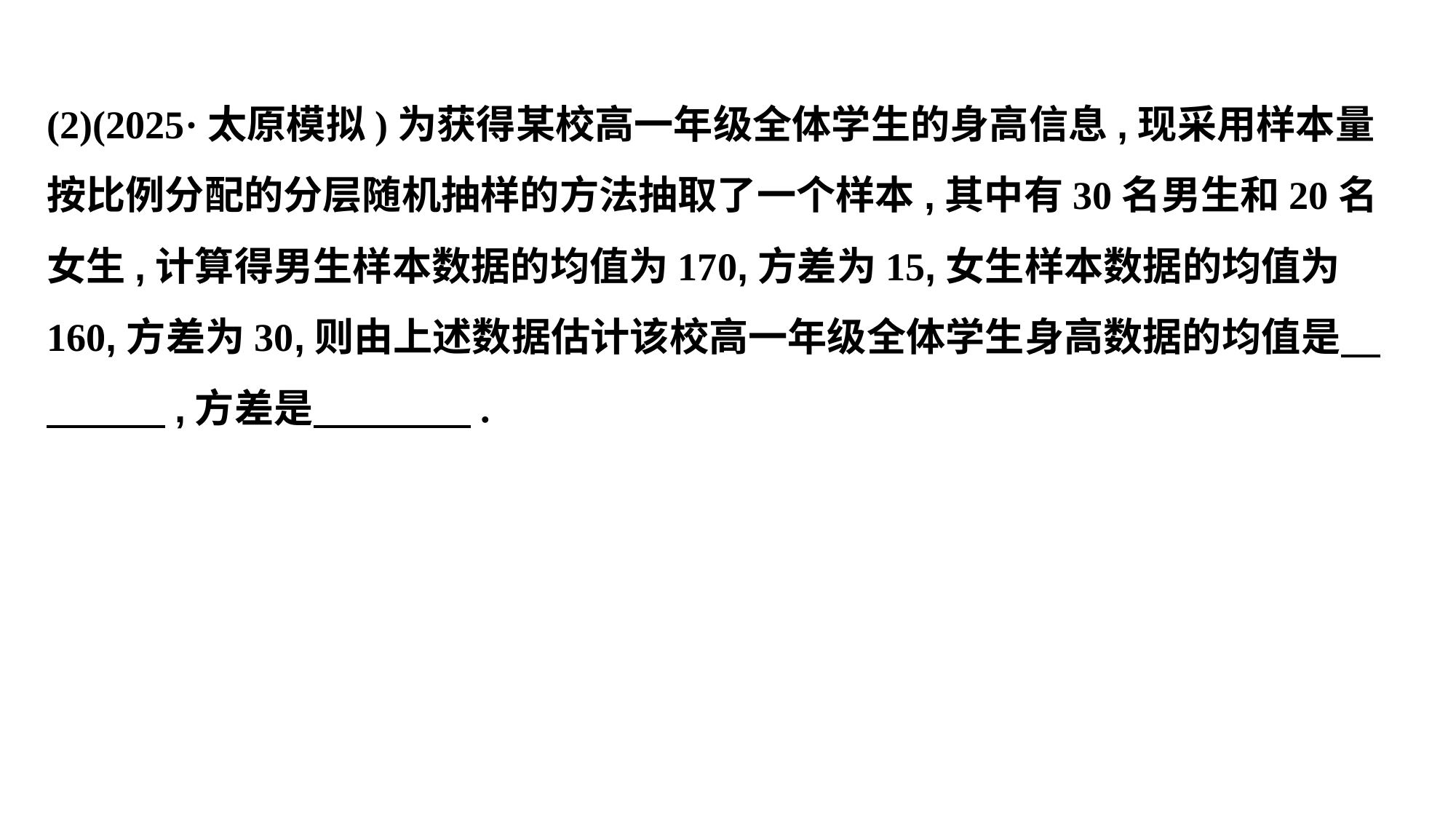

(2)(2025·太原模拟)为获得某校高一年级全体学生的身高信息,现采用样本量按比例分配的分层随机抽样的方法抽取了一个样本,其中有30名男生和20名女生,计算得男生样本数据的均值为170,方差为15,女生样本数据的均值为160,方差为30,则由上述数据估计该校高一年级全体学生身高数据的均值是　　　　,方差是　　　　.